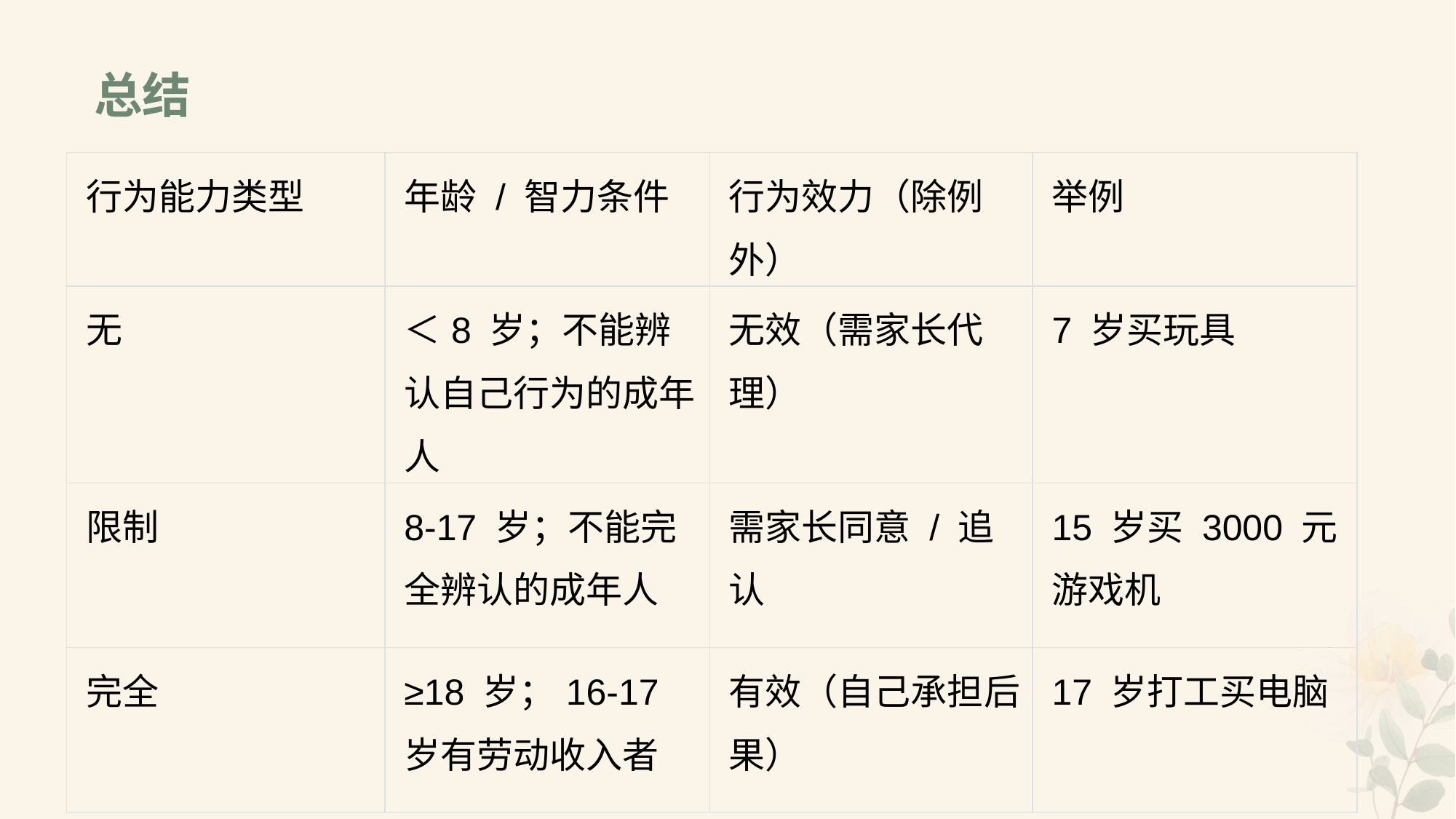

# 总结
| 行为能力类型 | 年龄 / 智力条件 | 行为效力（除例外） | 举例 |
| --- | --- | --- | --- |
| 无 | ＜8 岁；不能辨认自己行为的成年人 | 无效（需家长代理） | 7 岁买玩具 |
| 限制 | 8-17 岁；不能完全辨认的成年人 | 需家长同意 / 追认 | 15 岁买 3000 元游戏机 |
| 完全 | ≥18 岁；16-17 岁有劳动收入者 | 有效（自己承担后果） | 17 岁打工买电脑 |